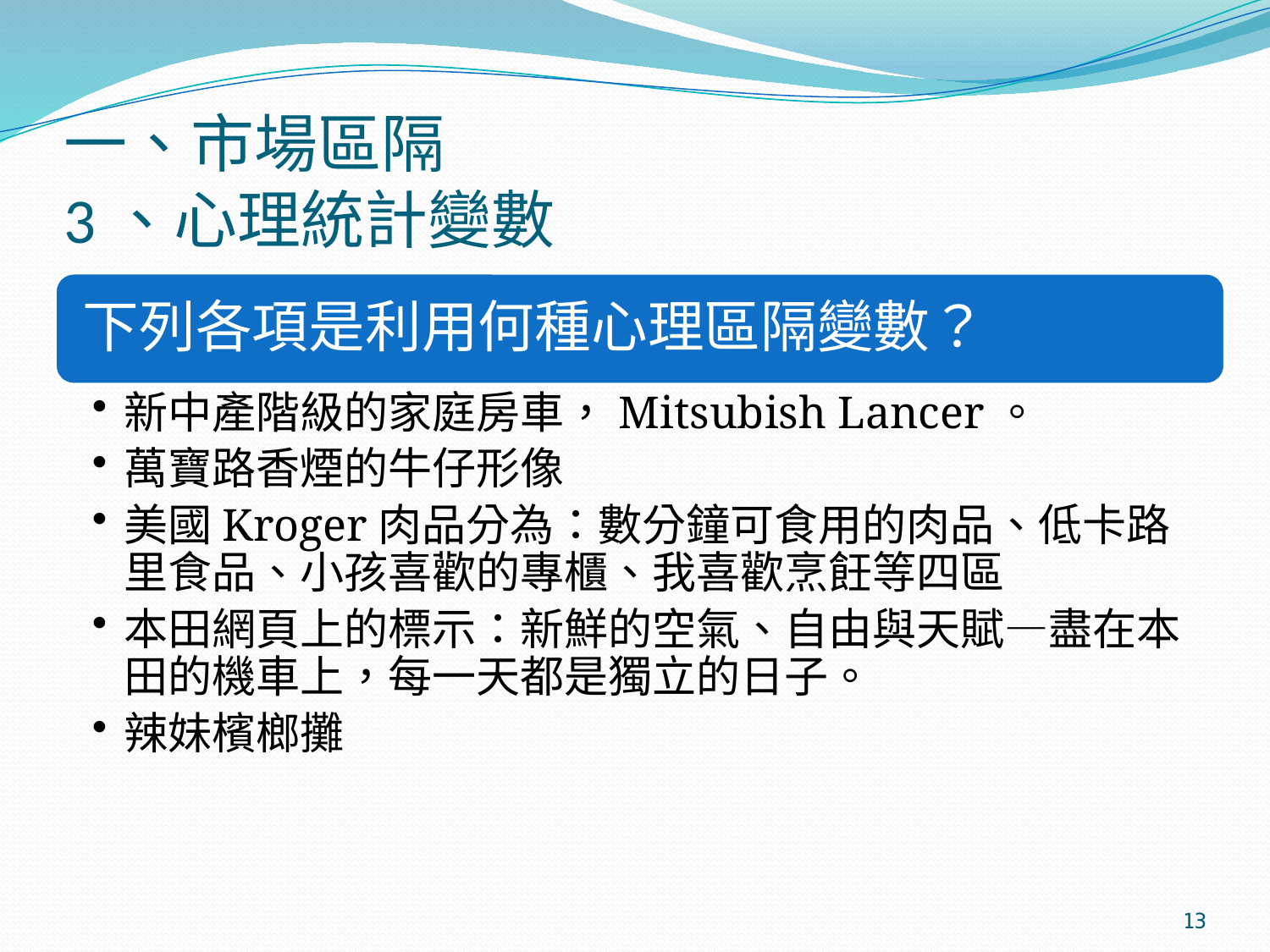

# 一、市場區隔 3、心理統計變數
下列各項是利用何種心理區隔變數？
新中產階級的家庭房車，Mitsubish Lancer。
萬寶路香煙的牛仔形像
美國Kroger肉品分為：數分鐘可食用的肉品、低卡路里食品、小孩喜歡的專櫃、我喜歡烹飪等四區
本田網頁上的標示：新鮮的空氣、自由與天賦—盡在本田的機車上，每一天都是獨立的日子。
辣妹檳榔攤
13